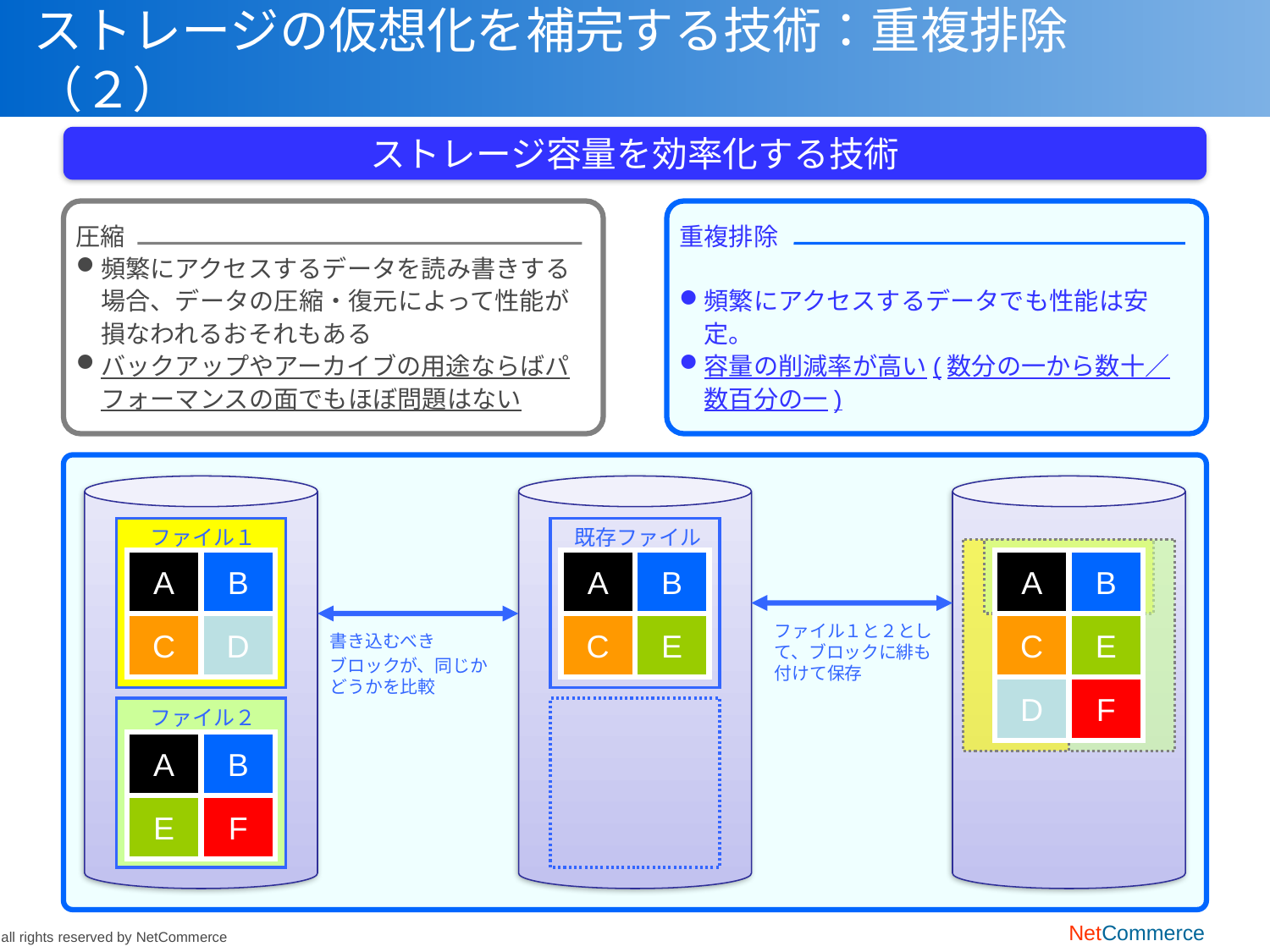

# ストレージの仮想化を補完する技術：重複排除（２）
ストレージ容量を効率化する技術

圧縮
頻繁にアクセスするデータを読み書きする場合、データの圧縮・復元によって性能が損なわれるおそれもある
バックアップやアーカイブの用途ならばパフォーマンスの面でもほぼ問題はない
重複排除

頻繁にアクセスするデータでも性能は安定。
容量の削減率が高い(数分の一から数十／数百分の一)

ファイル１

既存ファイル

A
B
A
B
A
B

C
D

C
E
ファイル１と２として、ブロックに緋も付けて保存
C
E
書き込むべき
ブロックが、同じかどうかを比較
D
F

ファイル２

A
B
E
F